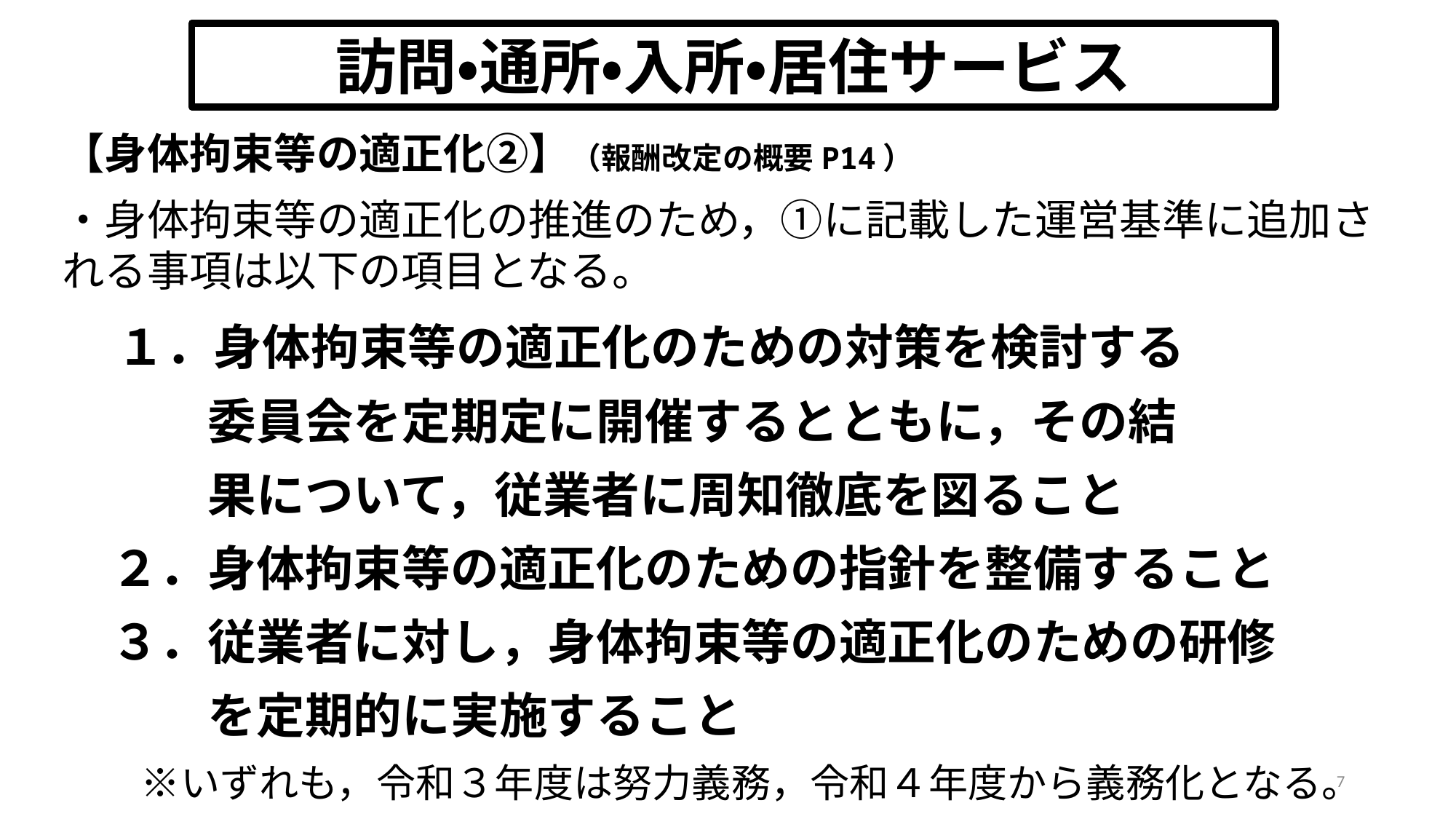

訪問・通所・入所・居住サービス
【身体拘束等の適正化②】（報酬改定の概要P14）
・身体拘束等の適正化の推進のため，①に記載した運営基準に追加される事項は以下の項目となる。
　１．身体拘束等の適正化のための対策を検討する
　　　委員会を定期定に開催するとともに，その結
　　　果について，従業者に周知徹底を図ること
　２．身体拘束等の適正化のための指針を整備すること
　３．従業者に対し，身体拘束等の適正化のための研修
　　　を定期的に実施すること
　　※いずれも，令和３年度は努力義務，令和４年度から義務化となる。
7